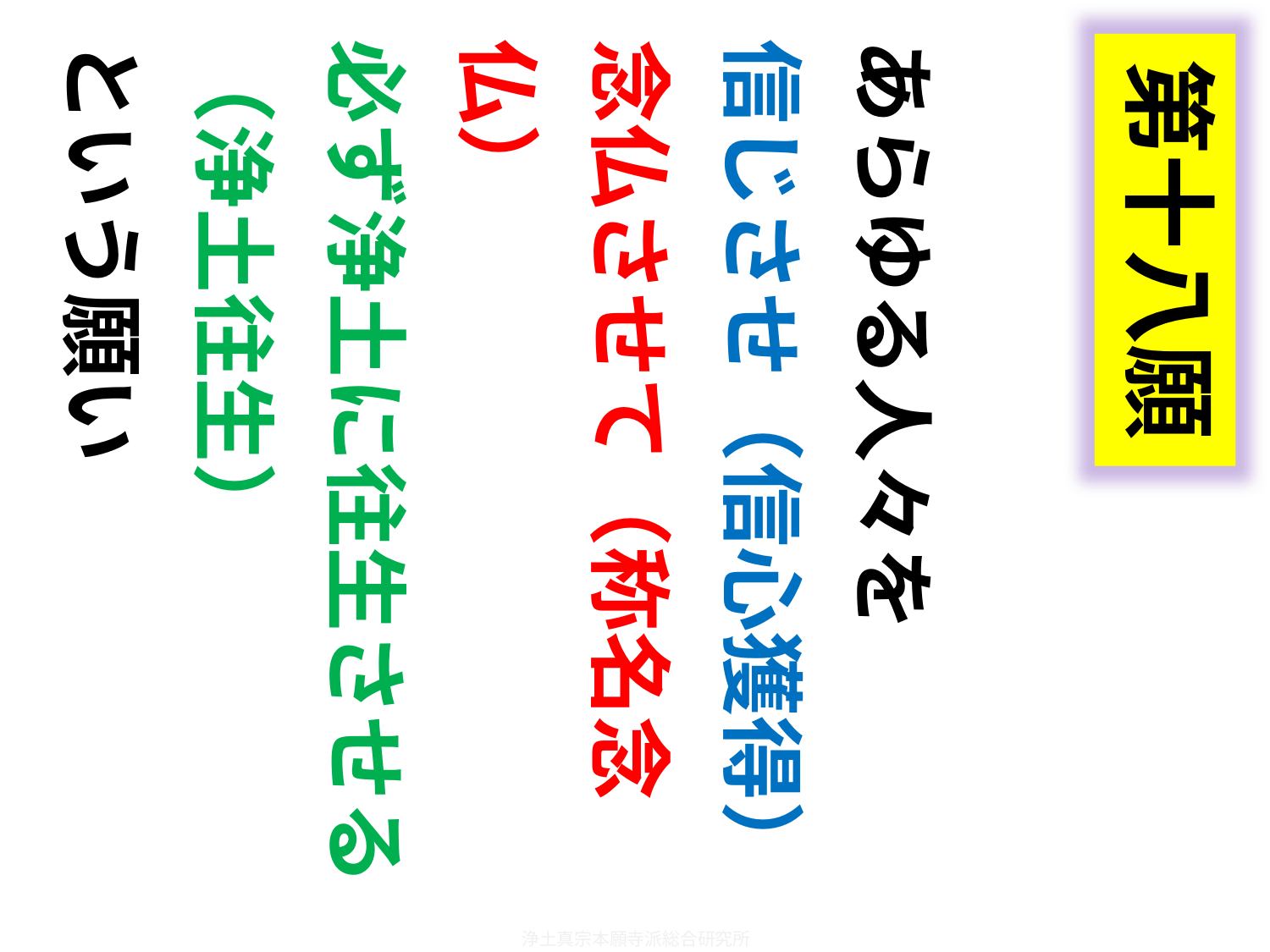

あらゆる人々を
信じさせ（信心獲得）
念仏させて（称名念仏）
必ず浄土に往生させる（浄土往生）
という願い
第十八願